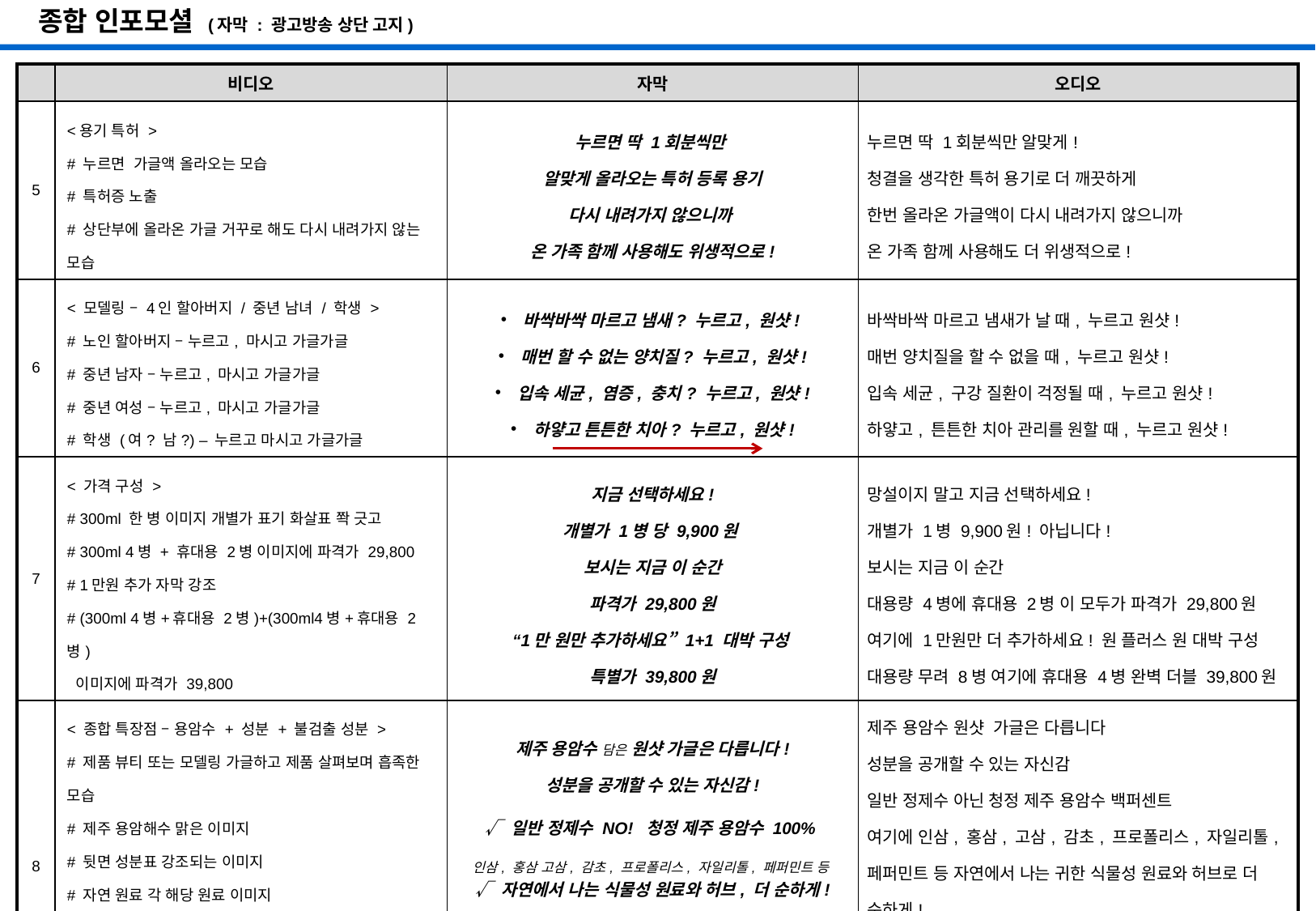

종합 인포모셜 (자막 : 광고방송 상단 고지)

|  | 비디오 | 자막 | 오디오 |
| --- | --- | --- | --- |
| 5 | <용기 특허 > # 누르면 가글액 올라오는 모습 # 특허증 노출 # 상단부에 올라온 가글 거꾸로 해도 다시 내려가지 않는 모습 | 누르면 딱 1회분씩만 알맞게 올라오는 특허 등록 용기 다시 내려가지 않으니까 온 가족 함께 사용해도 위생적으로! | 누르면 딱 1회분씩만 알맞게! 청결을 생각한 특허 용기로 더 깨끗하게 한번 올라온 가글액이 다시 내려가지 않으니까 온 가족 함께 사용해도 더 위생적으로! |
| 6 | < 모델링 – 4인 할아버지 / 중년 남녀 / 학생 > # 노인 할아버지 – 누르고, 마시고 가글가글 # 중년 남자 – 누르고, 마시고 가글가글 # 중년 여성 – 누르고, 마시고 가글가글 # 학생 (여? 남?) – 누르고 마시고 가글가글 | 바싹바싹 마르고 냄새? 누르고, 원샷! 매번 할 수 없는 양치질? 누르고, 원샷! 입속 세균, 염증, 충치? 누르고, 원샷! 하얗고 튼튼한 치아? 누르고, 원샷! | 바싹바싹 마르고 냄새가 날 때, 누르고 원샷! 매번 양치질을 할 수 없을 때, 누르고 원샷! 입속 세균, 구강 질환이 걱정될 때, 누르고 원샷! 하얗고, 튼튼한 치아 관리를 원할 때, 누르고 원샷! |
| 7 | < 가격 구성 > # 300ml 한 병 이미지 개별가 표기 화살표 쫙 긋고 # 300ml 4병 + 휴대용 2병 이미지에 파격가 29,800 # 1만원 추가 자막 강조 # (300ml 4병+휴대용 2병)+(300ml4병+휴대용 2병) 이미지에 파격가 39,800 | 지금 선택하세요! 개별가 1병 당 9,900원 보시는 지금 이 순간 파격가 29,800원 “1만 원만 추가하세요” 1+1 대박 구성 특별가 39,800원 | 망설이지 말고 지금 선택하세요! 개별가 1병 9,900원! 아닙니다! 보시는 지금 이 순간 대용량 4병에 휴대용 2병 이 모두가 파격가 29,800원 여기에 1만원만 더 추가하세요! 원 플러스 원 대박 구성 대용량 무려 8병 여기에 휴대용 4병 완벽 더블 39,800원 |
| 8 | < 종합 특장점 – 용암수 + 성분 + 불검출 성분 > # 제품 뷰티 또는 모델링 가글하고 제품 살펴보며 흡족한 모습 # 제주 용암해수 맑은 이미지 # 뒷면 성분표 강조되는 이미지 # 자연 원료 각 해당 원료 이미지 -인삼, 홍삼, 고삼, 감초, 프로폴리스, 자일리톨, 페퍼민트 # 불검출 테스트 표 이미지 # 남녀노소 치아 보이는 밝은 미소 이미지 | 제주 용암수 담은 원샷 가글은 다릅니다! 성분을 공개할 수 있는 자신감! √ 일반 정제수 NO! 청정 제주 용암수 100% 인삼, 홍삼 고삼, 감초, 프로폴리스, 자일리톨, 페퍼민트 등 √ 자연에서 나는 식물성 원료와 허브, 더 순하게! √ 15가지 유해 물질 불검출 테스트 완료 無 유해 성분! 어린이, 임산부도 안심! √ 無 색소! 치아 색소 침착 NO! | 제주 용암수 원샷 가글은 다릅니다 성분을 공개할 수 있는 자신감 일반 정제수 아닌 청정 제주 용암수 백퍼센트 여기에 인삼, 홍삼, 고삼, 감초, 프로폴리스, 자일리톨, 페퍼민트 등 자연에서 나는 귀한 식물성 원료와 허브로 더 순하게! 15가지 유해물질 불검출 테스트 완료 유해 성분 없이 어린이, 임산부도 안심! 색소를 넣지 않아 더욱 안전하게! |